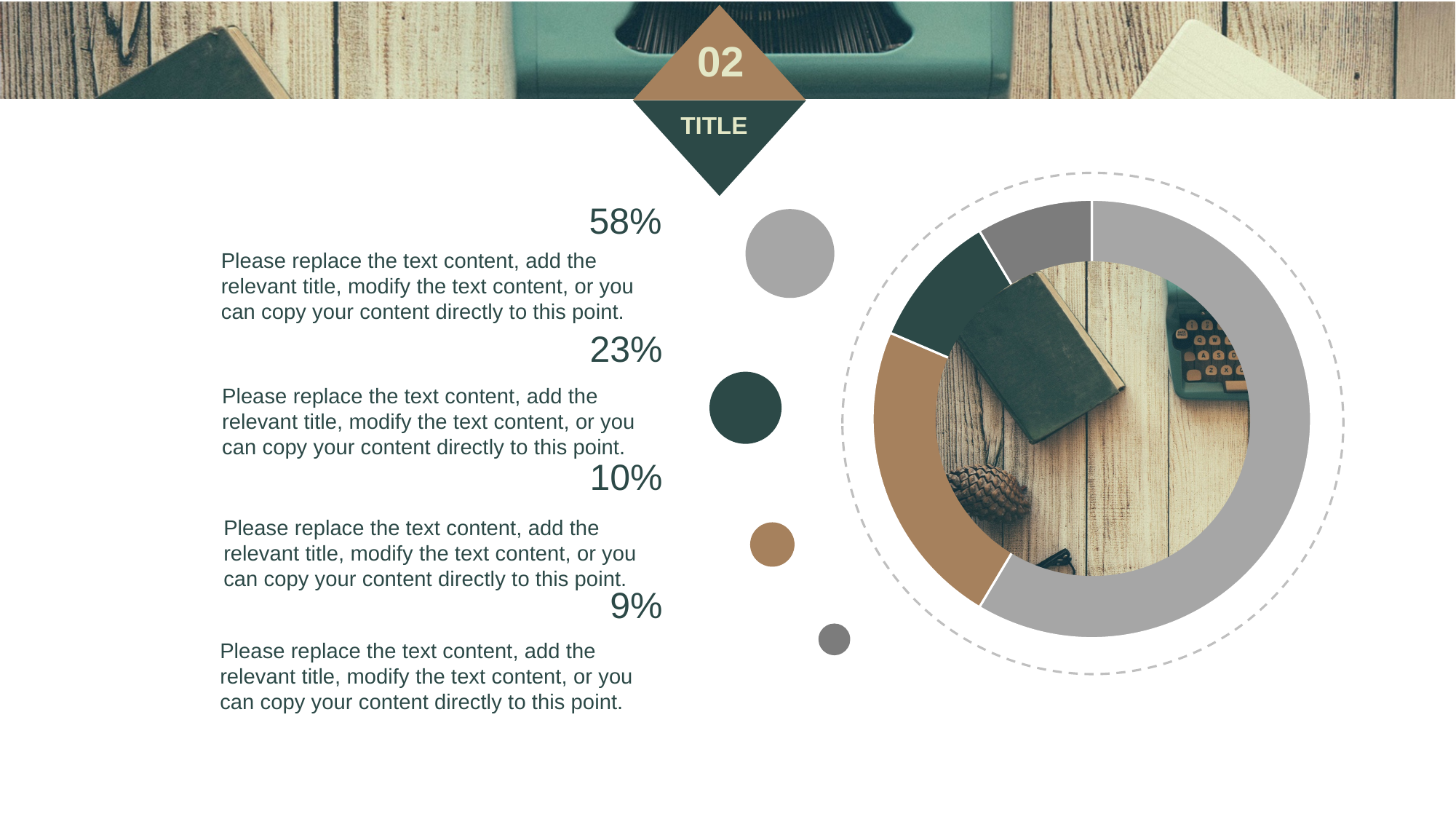

### Chart

| Category | 销售额 |
|---|---|
| 第一季度 | 8.200000000000001 |
| 第二季度 | 3.2 |
| 第三季度 | 1.4 |
| 第四季度 | 1.2 |
58%
Please replace the text content, add the relevant title, modify the text content, or you can copy your content directly to this point.

23%
Please replace the text content, add the relevant title, modify the text content, or you can copy your content directly to this point.
DATA
DISPLAY

10%
Please replace the text content, add the relevant title, modify the text content, or you can copy your content directly to this point.

9%
Please replace the text content, add the relevant title, modify the text content, or you can copy your content directly to this point.